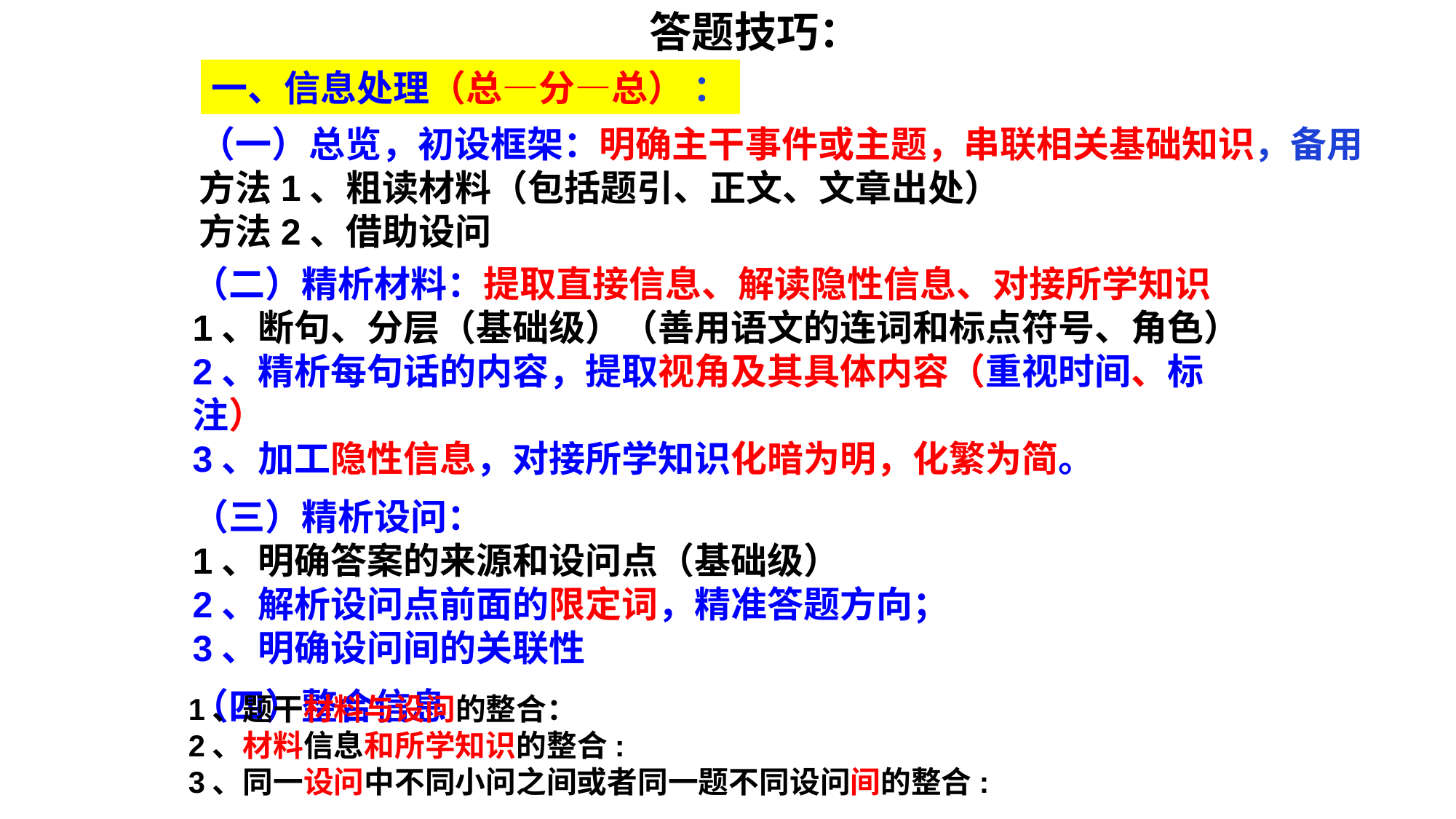

答题技巧：
一、信息处理（总—分—总） ：
（一）总览，初设框架：明确主干事件或主题，串联相关基础知识，备用
方法1、粗读材料（包括题引、正文、文章出处）
方法2、借助设问

（二）精析材料：提取直接信息、解读隐性信息、对接所学知识
1、断句、分层（基础级）（善用语文的连词和标点符号、角色）
2、精析每句话的内容，提取视角及其具体内容（重视时间、标注）
3、加工隐性信息，对接所学知识化暗为明，化繁为简。

（三）精析设问：
1、明确答案的来源和设问点（基础级）
2、解析设问点前面的限定词，精准答题方向；
3、明确设问间的关联性

（四）整合信息
1、题干材料与设问的整合：
2、材料信息和所学知识的整合:
3、同一设问中不同小问之间或者同一题不同设问间的整合: